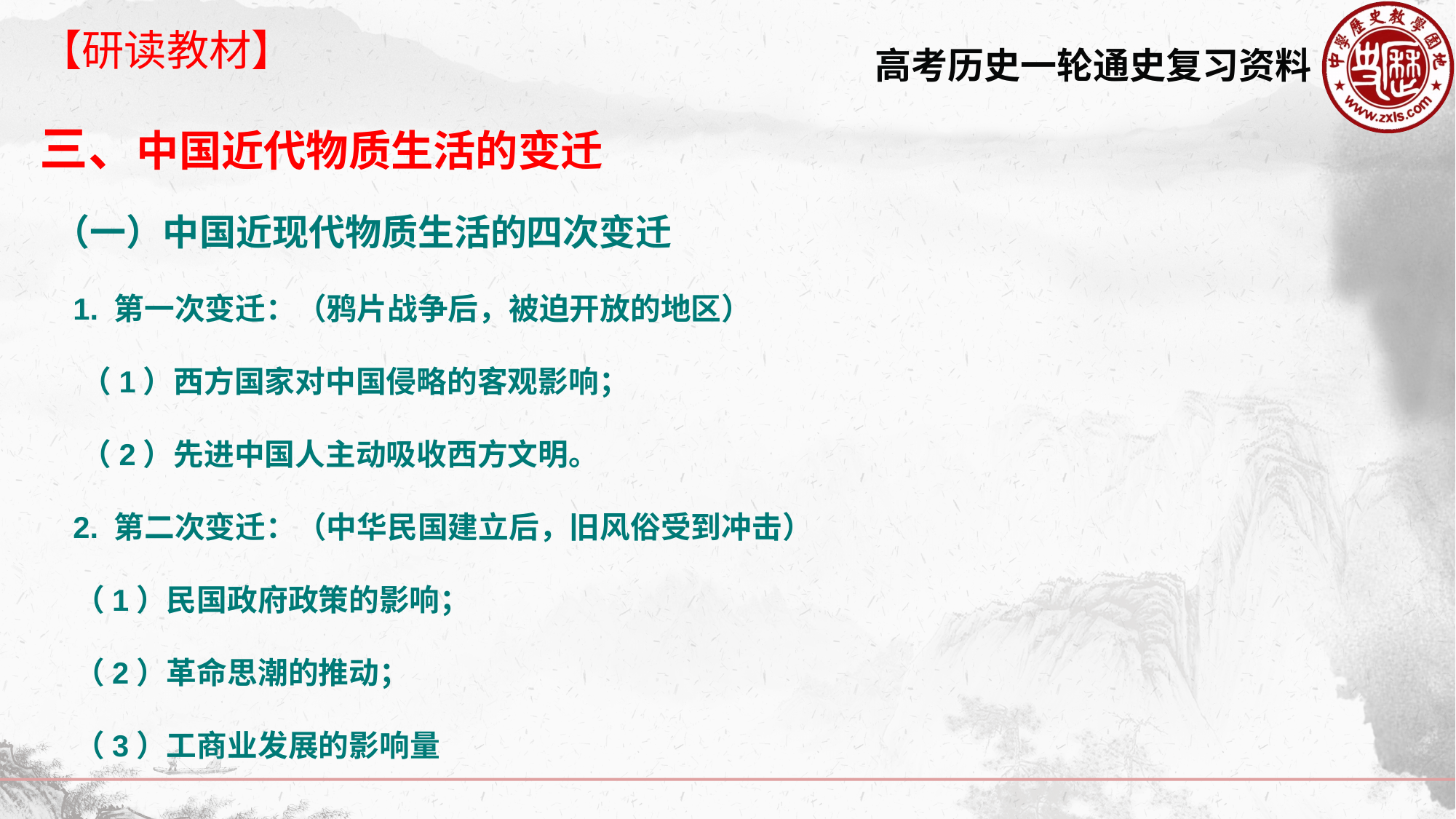

【研读教材】
三、中国近代物质生活的变迁
 （一）中国近现代物质生活的四次变迁
    1. 第一次变迁：（鸦片战争后，被迫开放的地区）
     （1）西方国家对中国侵略的客观影响；
     （2）先进中国人主动吸收西方文明。
    2. 第二次变迁：（中华民国建立后，旧风俗受到冲击）
    （1）民国政府政策的影响；
    （2）革命思潮的推动；
    （3）工商业发展的影响量